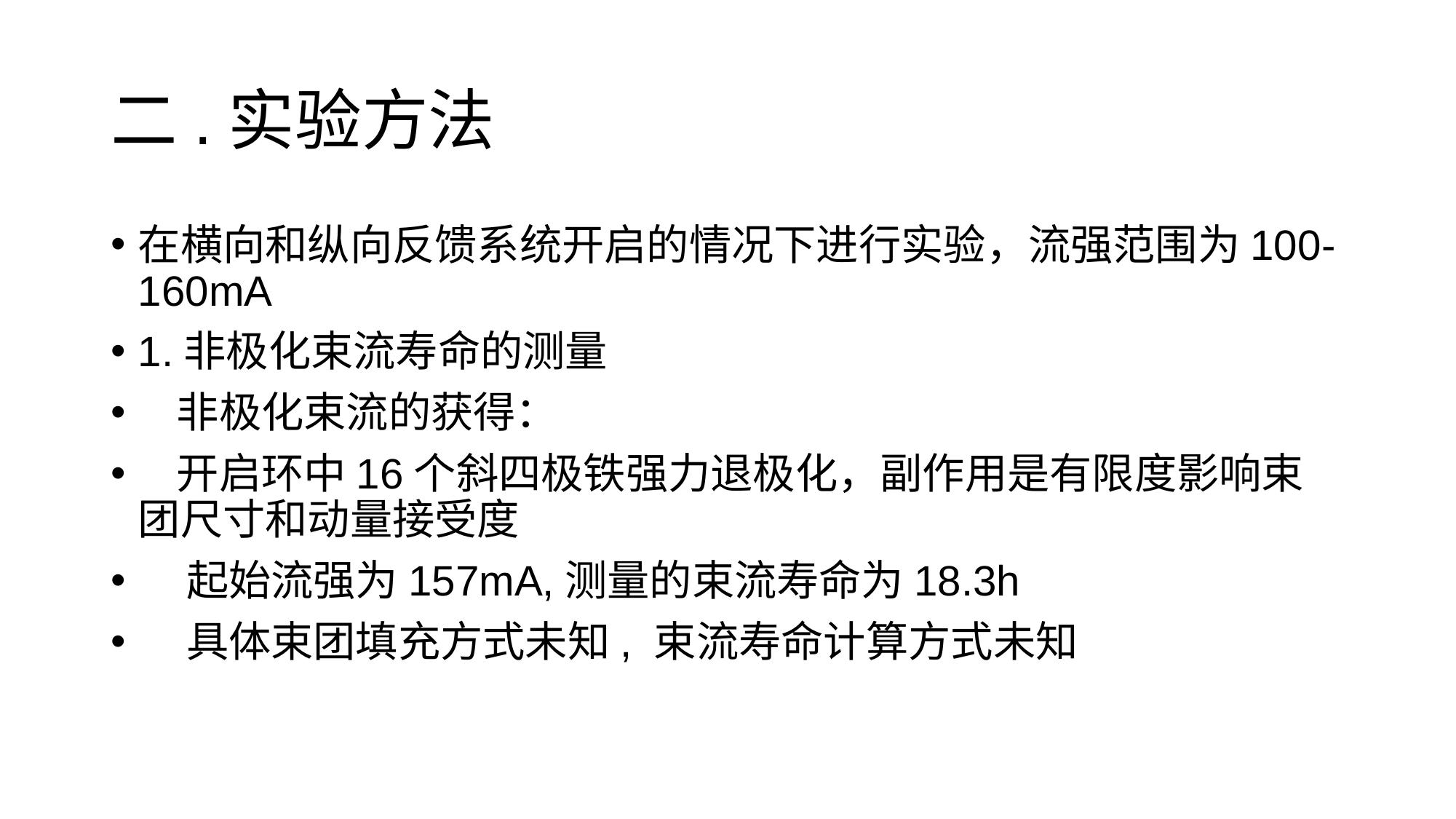

# 二.实验方法
在横向和纵向反馈系统开启的情况下进行实验，流强范围为100-160mA
1.非极化束流寿命的测量
   非极化束流的获得：
   开启环中16个斜四极铁强力退极化，副作用是有限度影响束团尺寸和动量接受度
    起始流强为157mA,测量的束流寿命为18.3h
    具体束团填充方式未知, 束流寿命计算方式未知